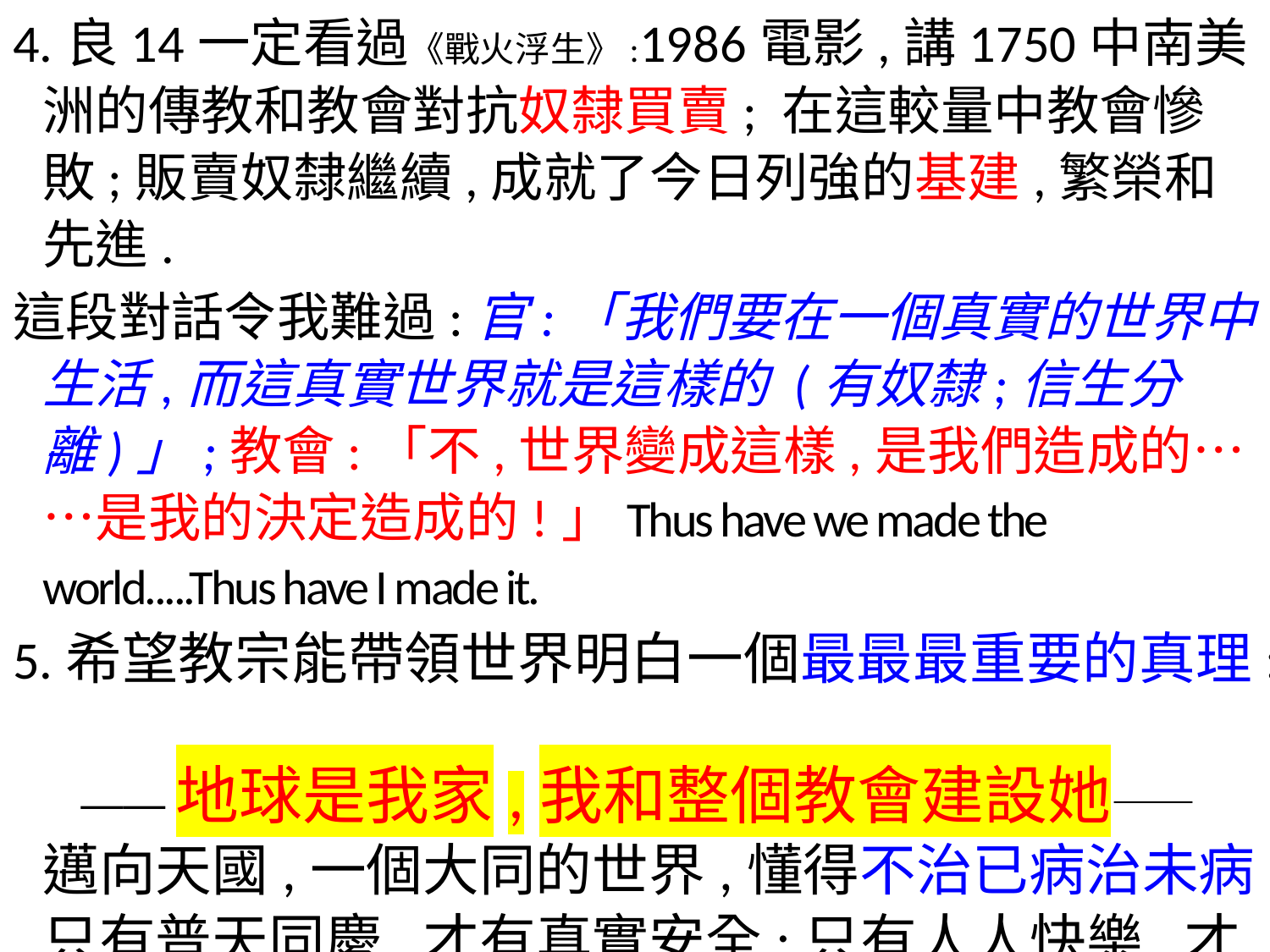

4.良14一定看過《戰火浮生》:1986電影,講1750中南美洲的傳教和教會對抗奴隸買賣; 在這較量中教會慘敗;販賣奴隸繼續,成就了今日列強的基建,繁榮和先進.
這段對話令我難過:官:「我們要在一個真實的世界中生活,而這真實世界就是這樣的 (有奴隸;信生分離)」;教會:「不,世界變成這樣,是我們造成的……是我的決定造成的!」Thus have we made the world.....Thus have I made it.
5.希望教宗能帶領世界明白一個最最最重要的真理:
   ——地球是我家,我和整個教會建設她——
邁向天國,一個大同的世界,懂得不治已病治未病;只有普天同慶,才有真實安全;只有人人快樂,才有個人快樂;只有努力建設地上/今生的天堂,才有資格進入天上/永生的天堂.